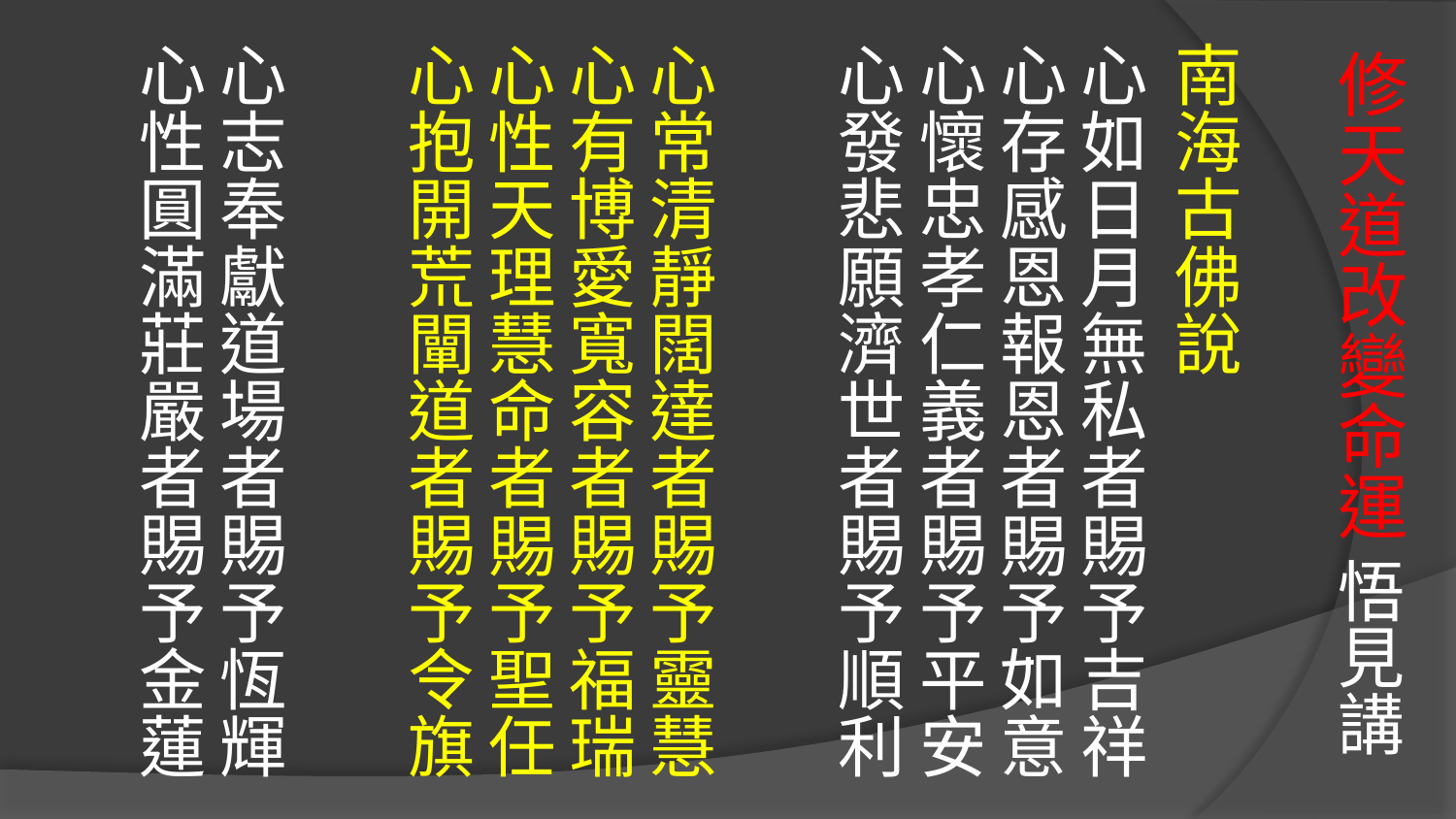

# 修天道改變命運 悟見講
南海古佛說
心如日月無私者賜予吉祥
心存感恩報恩者賜予如意
心懷忠孝仁義者賜予平安
心發悲願濟世者賜予順利

心常清靜闊達者賜予靈慧
心有博愛寬容者賜予福瑞
心性天理慧命者賜予聖任
心抱開荒闡道者賜予令旗

心志奉獻道場者賜予恆輝
心性圓滿莊嚴者賜予金蓮